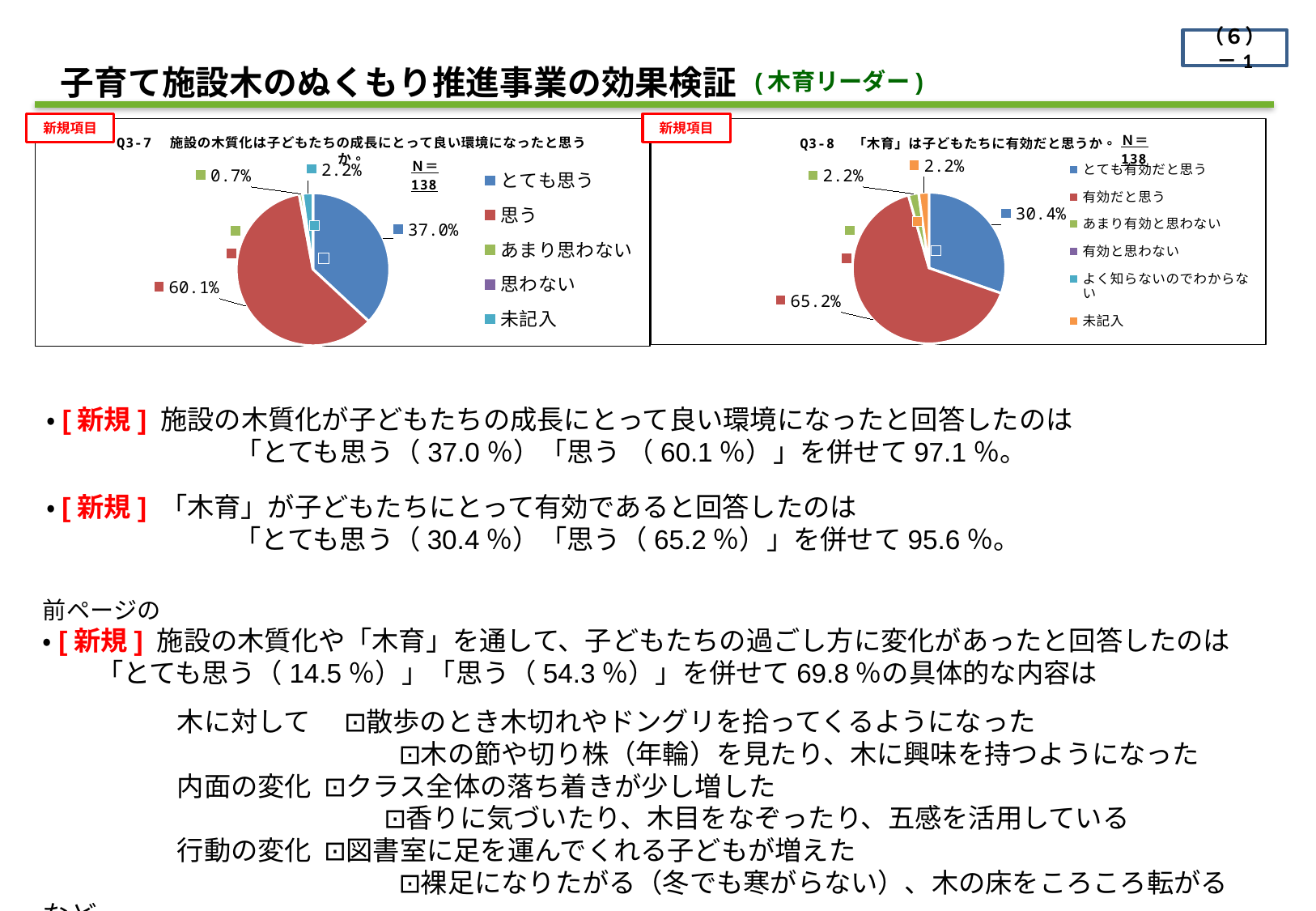

（６）－1
　子育て施設木のぬくもり推進事業の効果検証
(木育リーダー)
新規項目
新規項目

[unsupported chart]

[unsupported chart]

・[新規] 施設の木質化が子どもたちの成長にとって良い環境になったと回答したのは
　　　　　　　「とても思う（37.0％）「思う （60.1％）」を併せて97.1％。
・[新規] 「木育」が子どもたちにとって有効であると回答したのは
　　　　　　　「とても思う（30.4％）「思う（65.2％）」を併せて95.6％。
前ページの
・[新規] 施設の木質化や「木育」を通して、子どもたちの過ごし方に変化があったと回答したのは
　　「とても思う（14.5％）」「思う（54.3％）」を併せて69.8％の具体的な内容は

　　　　　木に対して 　⊡散歩のとき木切れやドングリを拾ってくるようになった
　　　　　　　　　　　　 　⊡木の節や切り株（年輪）を見たり、木に興味を持つようになった
　　　　　内面の変化  ⊡クラス全体の落ち着きが少し増した
　　　　　　　　　　 　　  ⊡香りに気づいたり、木目をなぞったり、五感を活用している
　　　　　行動の変化  ⊡図書室に足を運んでくれる子どもが増えた
　　　　　　　　　　　　　 ⊡裸足になりたがる（冬でも寒がらない）、木の床をころころ転がる　など